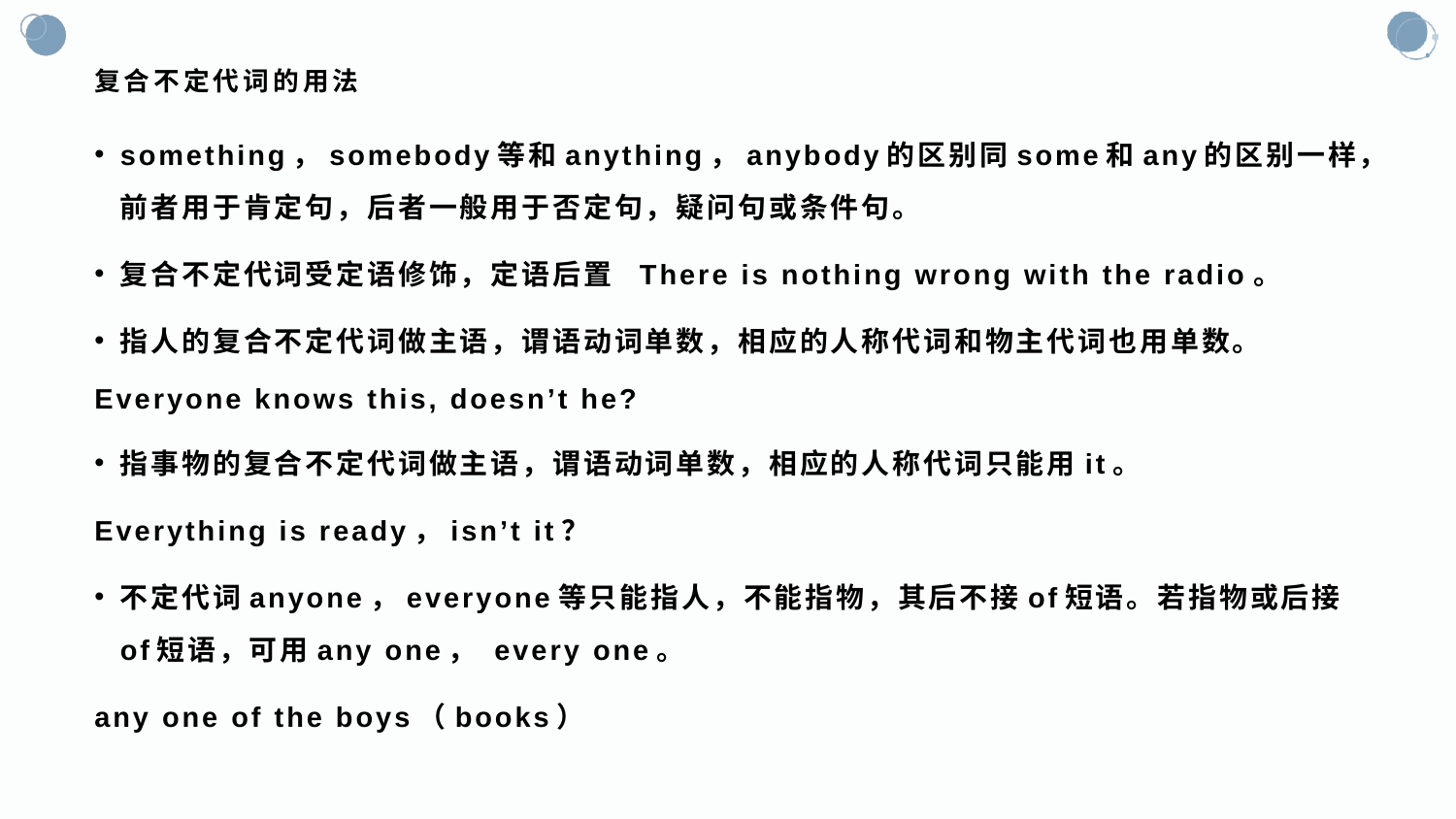

# 复合不定代词的用法
something，somebody等和anything，anybody的区别同some和any的区别一样，前者用于肯定句，后者一般用于否定句，疑问句或条件句。
复合不定代词受定语修饰，定语后置  There is nothing wrong with the radio。
指人的复合不定代词做主语，谓语动词单数，相应的人称代词和物主代词也用单数。
Everyone knows this, doesn’t he?
指事物的复合不定代词做主语，谓语动词单数，相应的人称代词只能用it。
Everything is ready，isn’t it？
不定代词anyone，everyone等只能指人，不能指物，其后不接of短语。若指物或后接of短语，可用any one， every one。
any one of the boys（books）